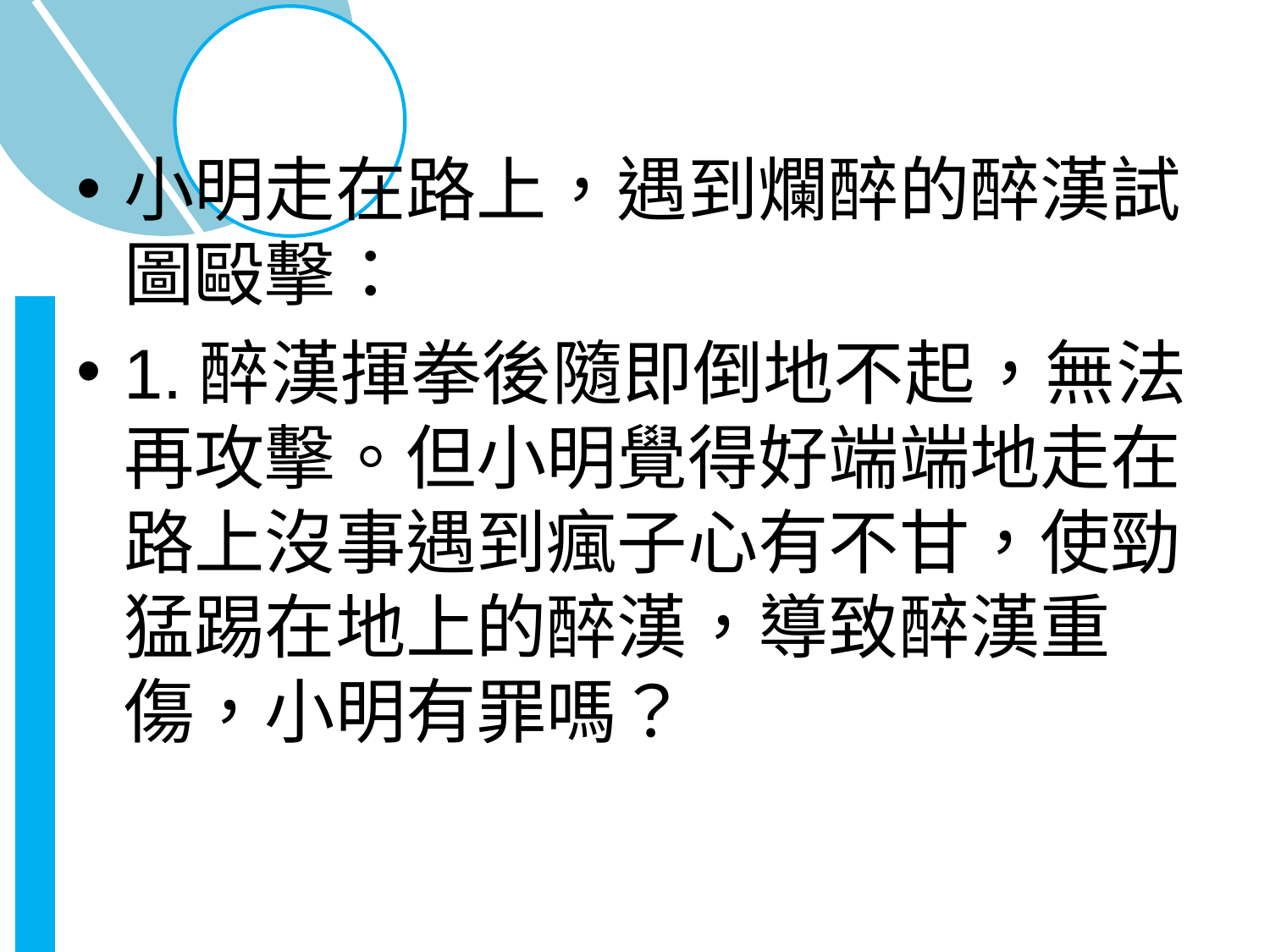

#
小明走在路上，遇到爛醉的醉漢試圖毆擊：
1.醉漢揮拳後隨即倒地不起，無法再攻擊。但小明覺得好端端地走在路上沒事遇到瘋子心有不甘，使勁猛踢在地上的醉漢，導致醉漢重傷，小明有罪嗎？